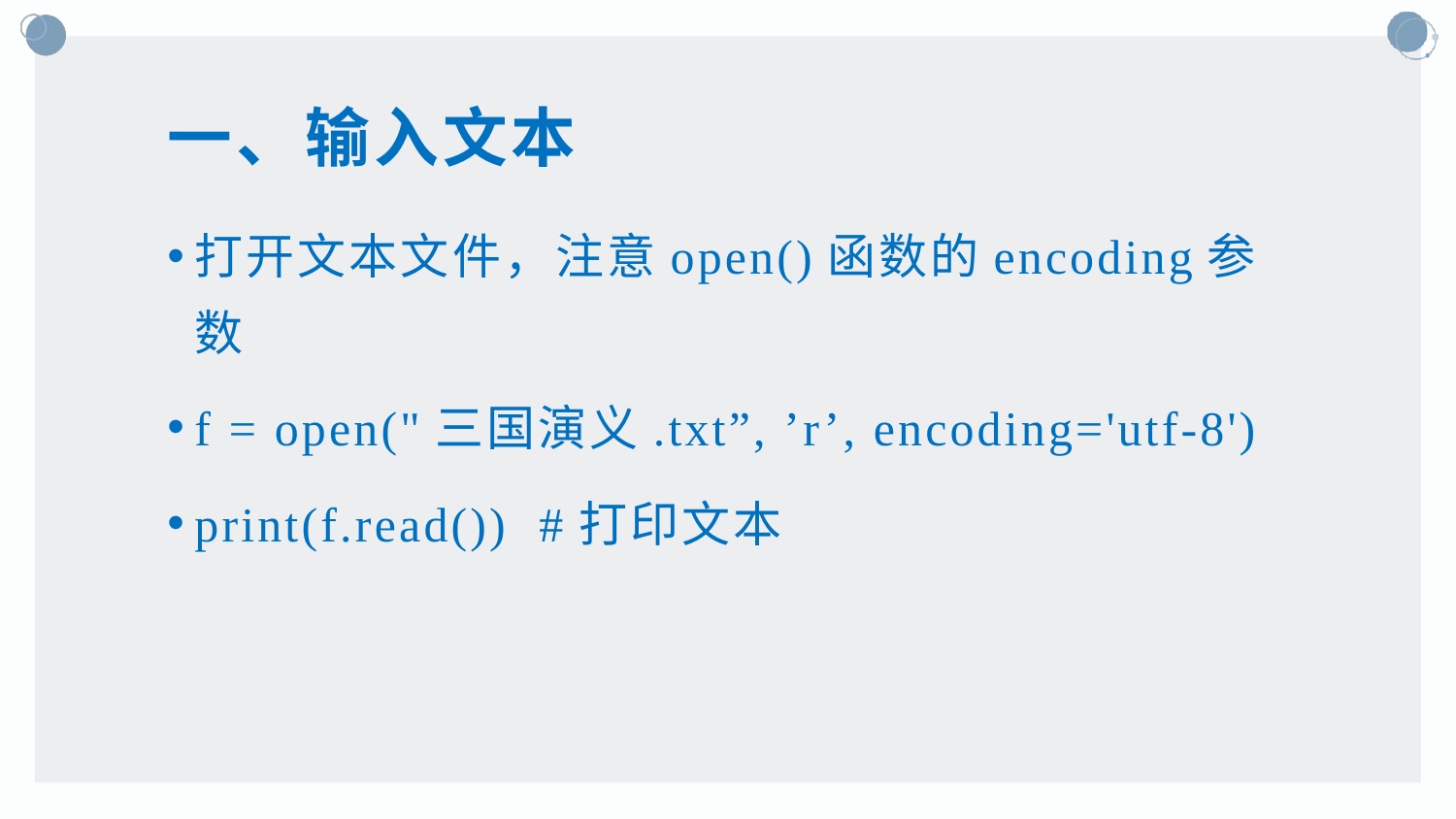

# 一、输入文本
打开文本文件，注意open()函数的encoding参数
f = open("三国演义.txt”, ’r’, encoding='utf-8')
print(f.read())  #打印文本